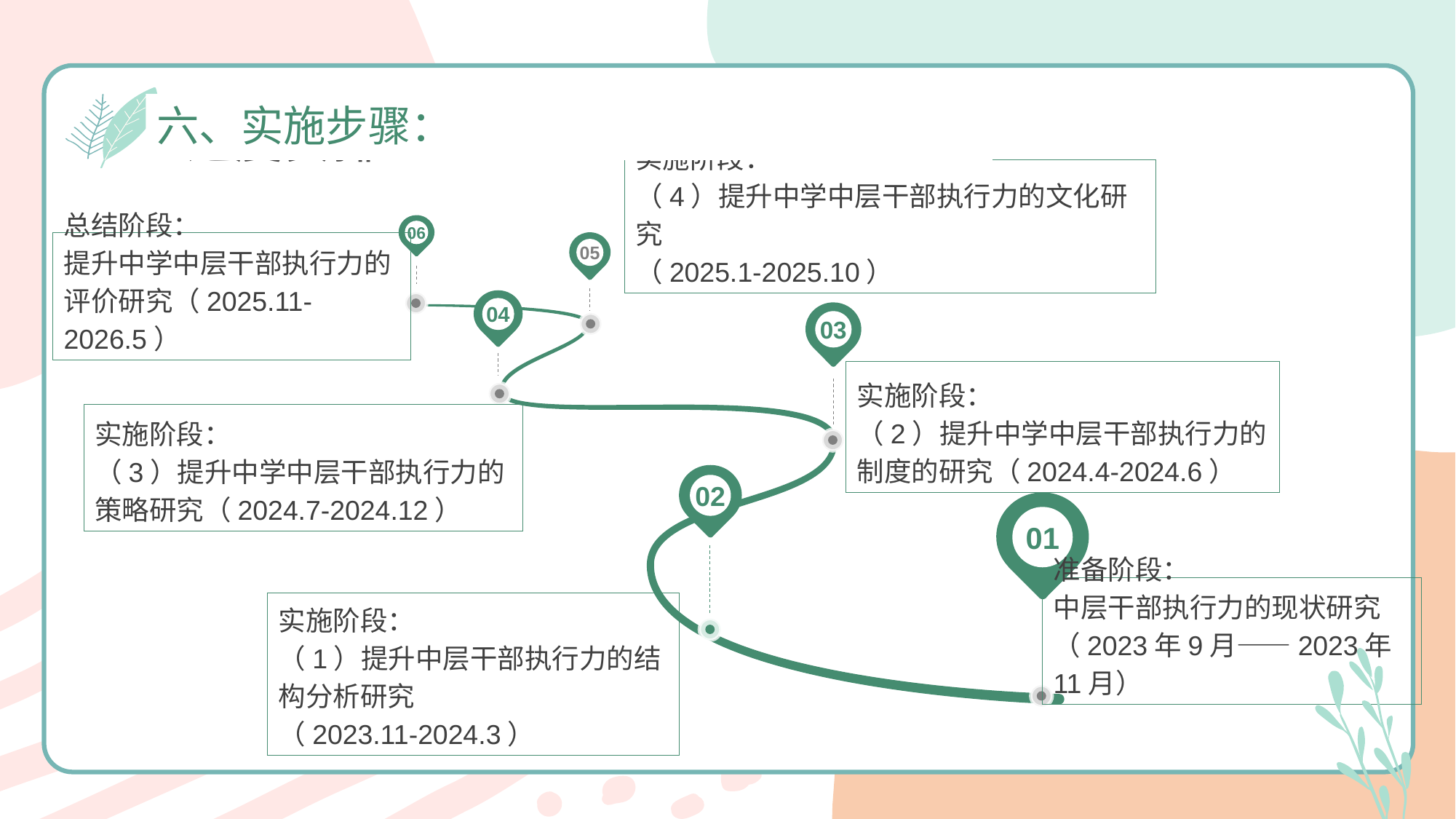

进度安排

六、实施步骤：

实施阶段：
（4）提升中学中层干部执行力的文化研究
（2025.1-2025.10）

06

05

总结阶段：
提升中学中层干部执行力的评价研究（2025.11-2026.5）

04

03

实施阶段：
（2）提升中学中层干部执行力的制度的研究（2024.4-2024.6）

实施阶段：
（3）提升中学中层干部执行力的策略研究（2024.7-2024.12）

02

01

准备阶段：
中层干部执行力的现状研究
（2023年9月——2023年11月）

实施阶段：
（1）提升中层干部执行力的结构分析研究
（2023.11-2024.3）